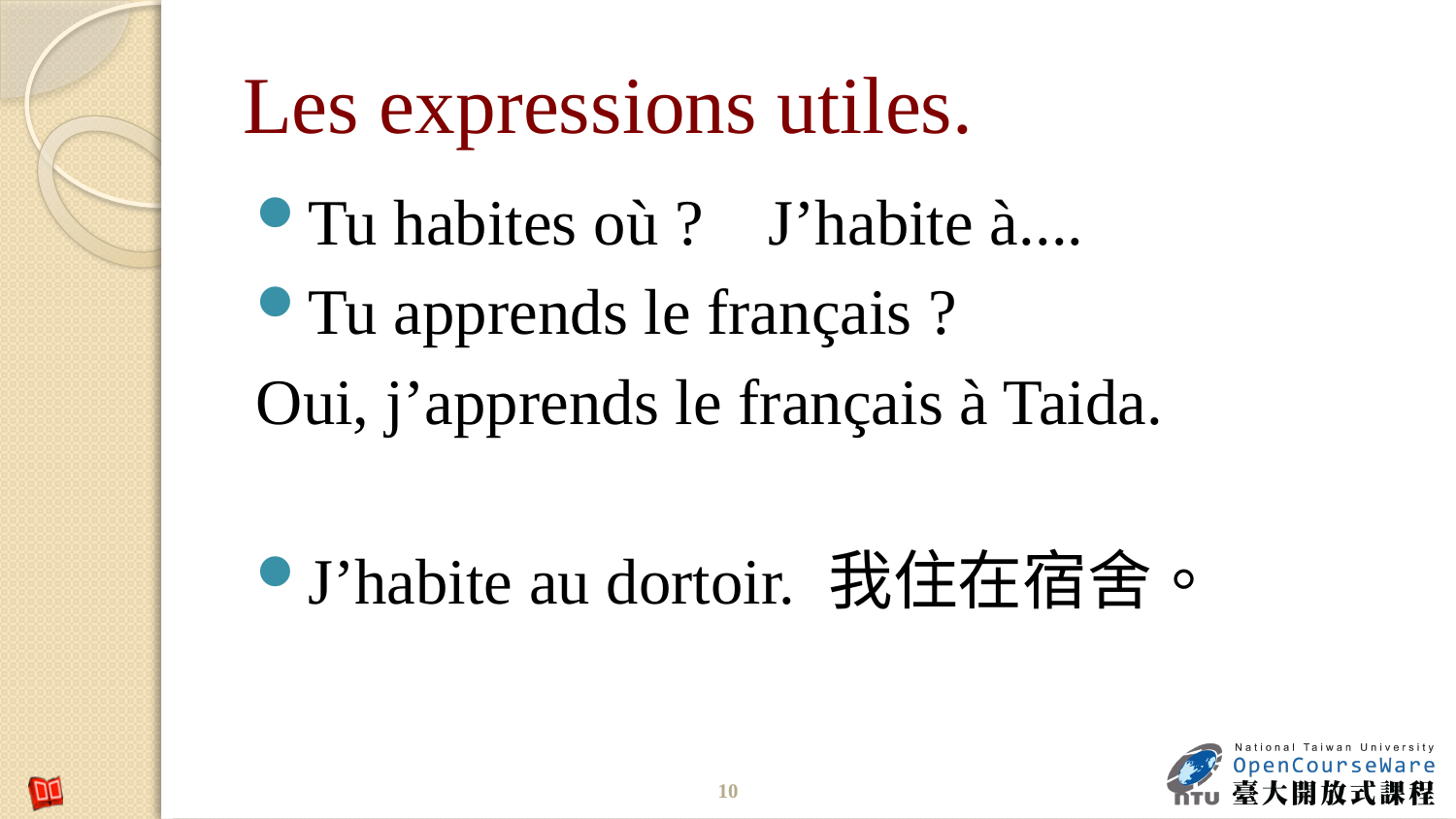

# Les expressions utiles.
Tu habites où ?    J’habite à....
Tu apprends le français ?
Oui, j’apprends le français à Taida.

J’habite au dortoir. 我住在宿舍。

10